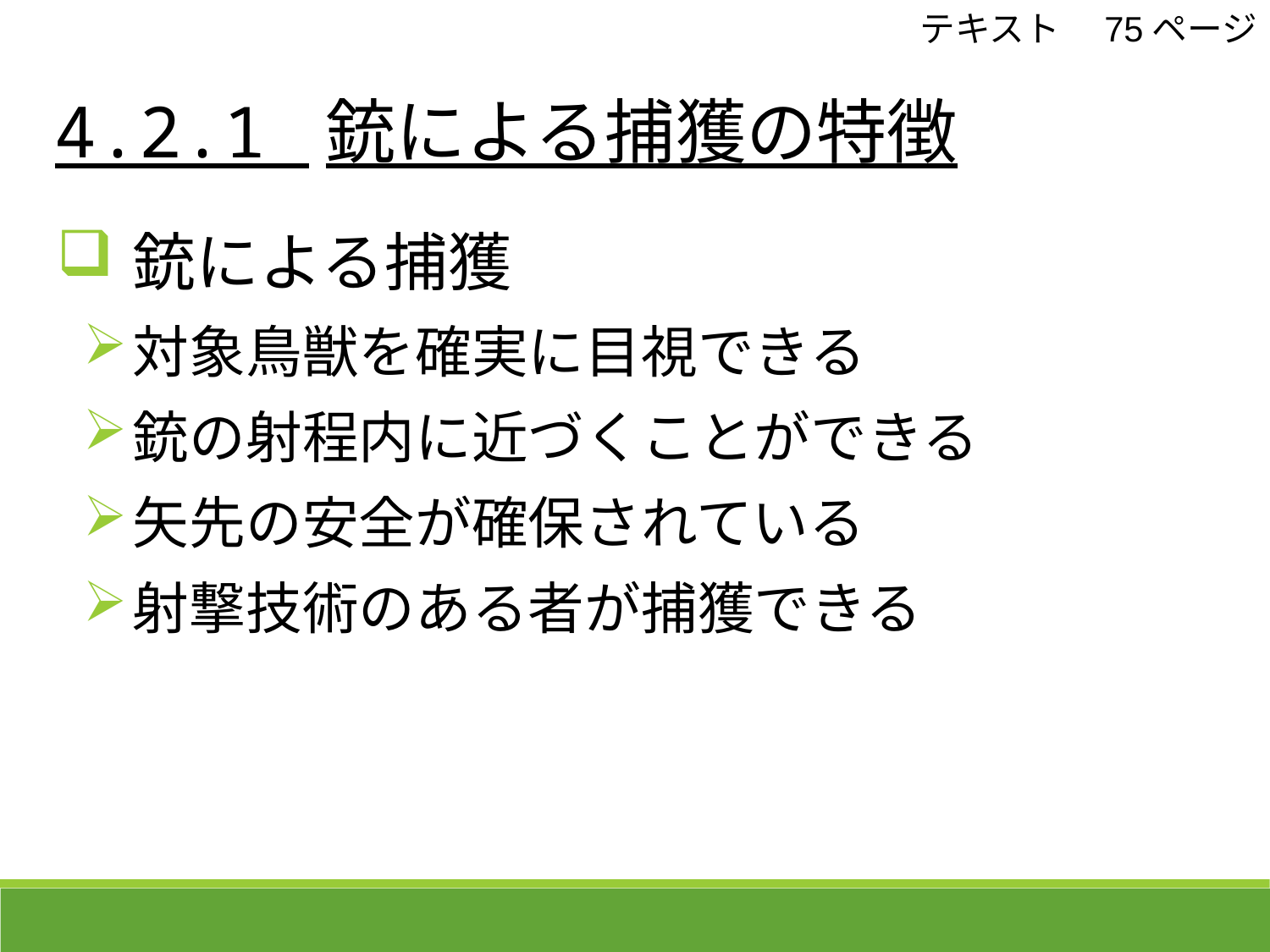

4.2.1 銃による捕獲の特徴
テキスト　75ページ
銃による捕獲
対象鳥獣を確実に目視できる
銃の射程内に近づくことができる
矢先の安全が確保されている
射撃技術のある者が捕獲できる